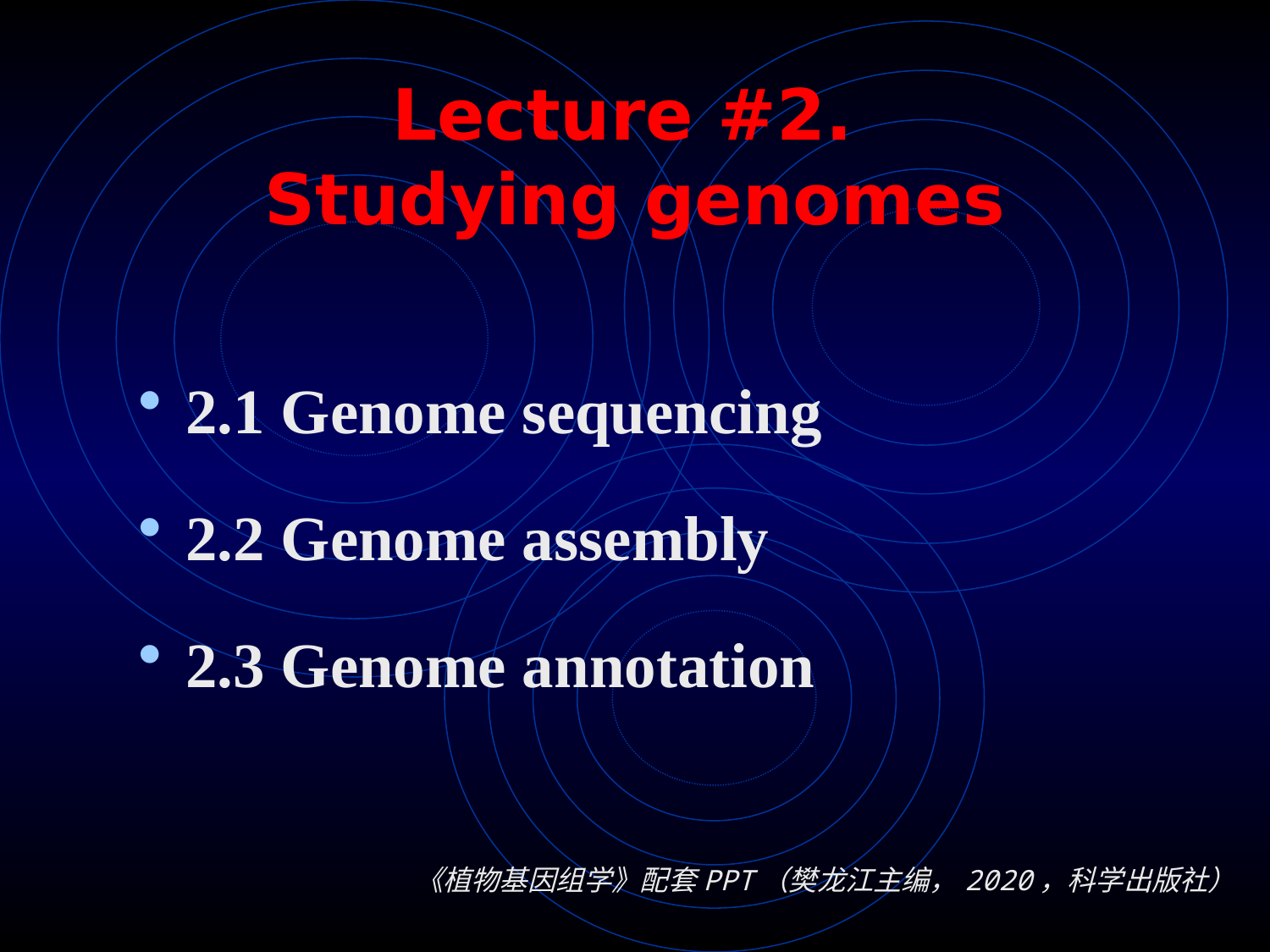

# Lecture #2. Studying genomes
2.1 Genome sequencing
2.2 Genome assembly
2.3 Genome annotation

《植物基因组学》配套PPT（樊龙江主编，2020，科学出版社）